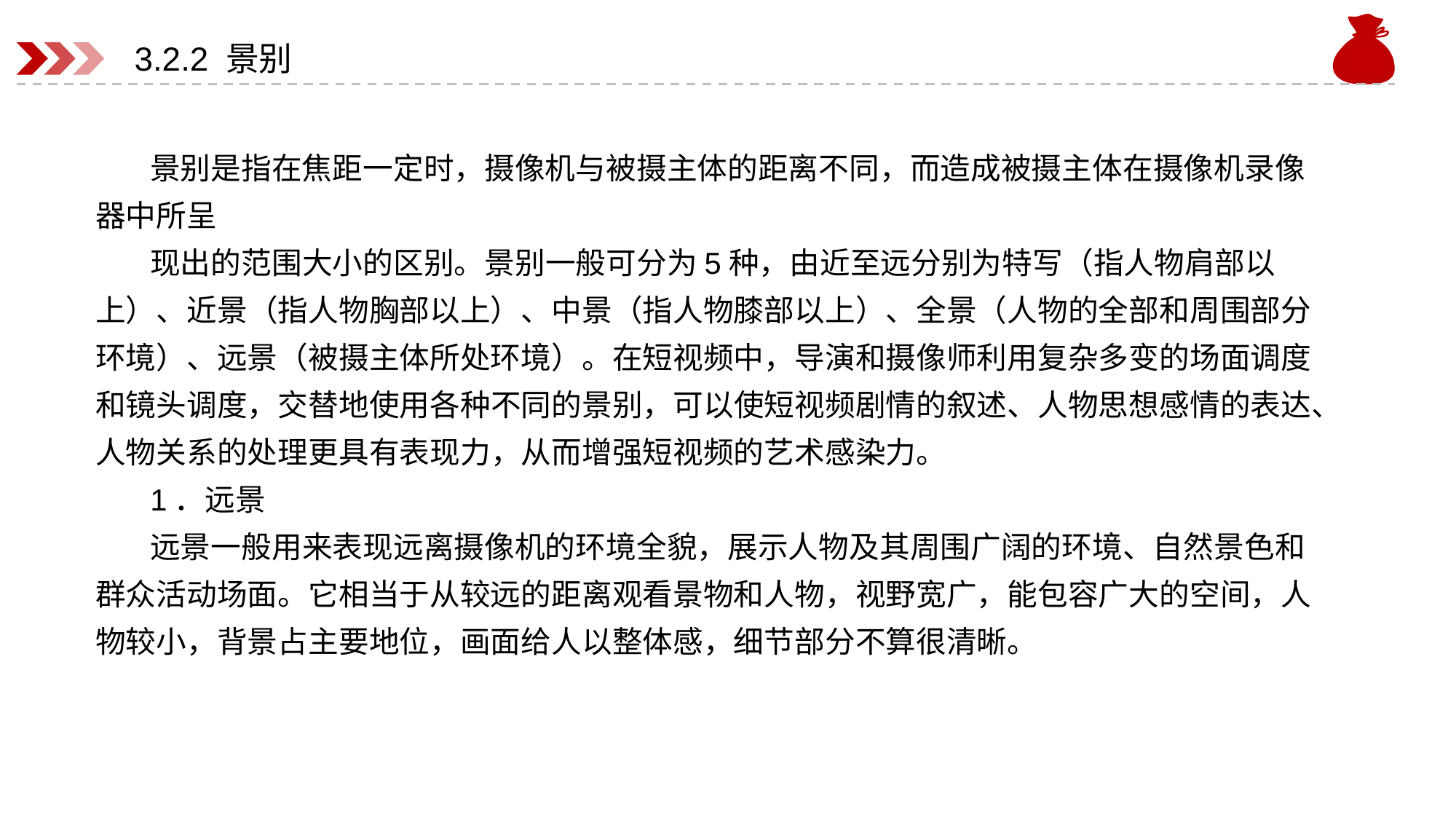

# 3.2.2 景别
20
景别是指在焦距一定时，摄像机与被摄主体的距离不同，而造成被摄主体在摄像机录像器中所呈
现出的范围大小的区别。景别一般可分为5种，由近至远分别为特写（指人物肩部以上）、近景（指人物胸部以上）、中景（指人物膝部以上）、全景（人物的全部和周围部分环境）、远景（被摄主体所处环境）。在短视频中，导演和摄像师利用复杂多变的场面调度和镜头调度，交替地使用各种不同的景别，可以使短视频剧情的叙述、人物思想感情的表达、人物关系的处理更具有表现力，从而增强短视频的艺术感染力。
1．远景
远景一般用来表现远离摄像机的环境全貌，展示人物及其周围广阔的环境、自然景色和群众活动场面。它相当于从较远的距离观看景物和人物，视野宽广，能包容广大的空间，人物较小，背景占主要地位，画面给人以整体感，细节部分不算很清晰。